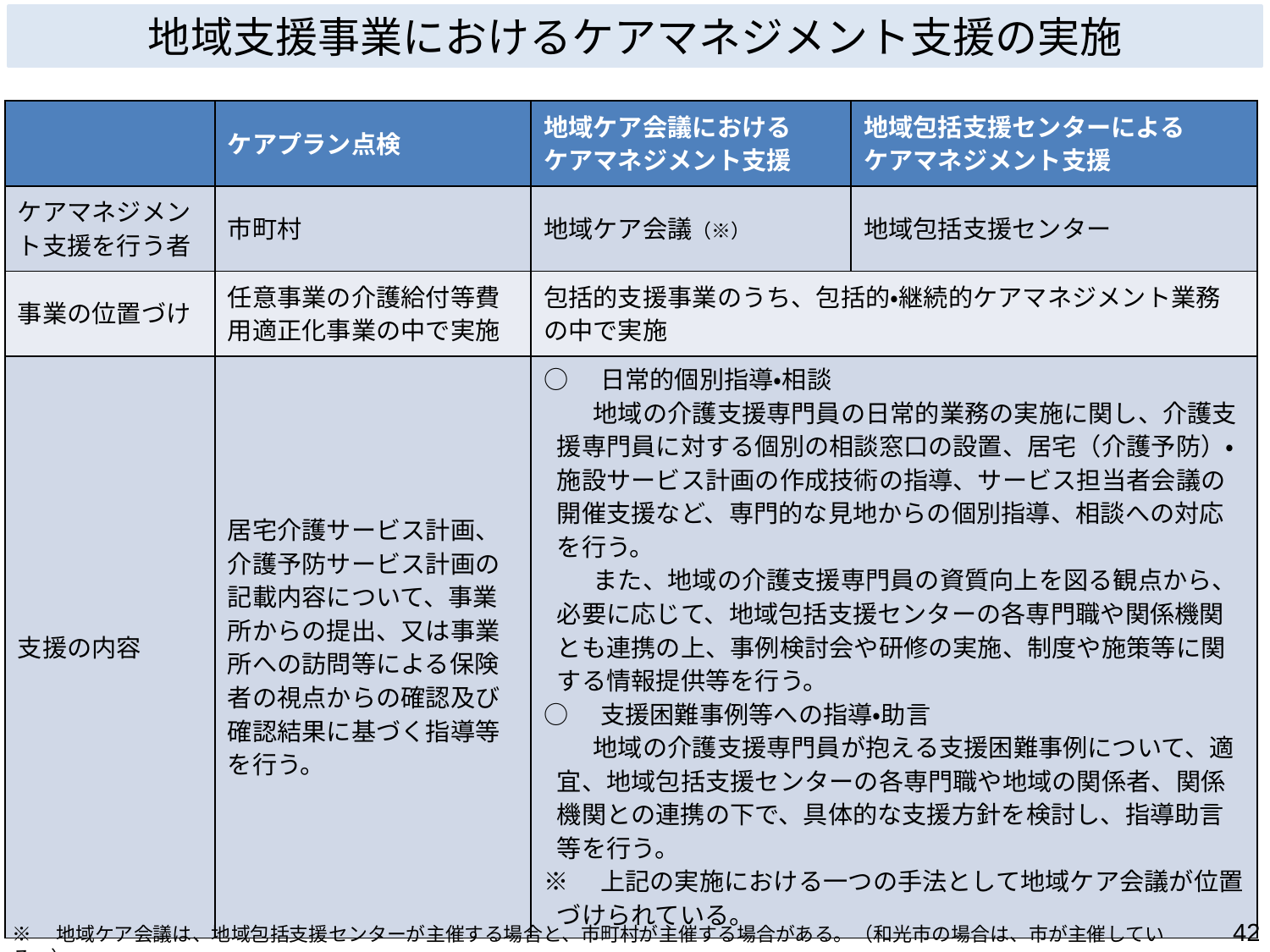

地域支援事業におけるケアマネジメント支援の実施
|  | ケアプラン点検 | 地域ケア会議における ケアマネジメント支援 | 地域包括支援センターによる ケアマネジメント支援 |
| --- | --- | --- | --- |
| ケアマネジメント支援を行う者 | 市町村 | 地域ケア会議（※） | 地域包括支援センター |
| 事業の位置づけ | 任意事業の介護給付等費用適正化事業の中で実施 | 包括的支援事業のうち、包括的・継続的ケアマネジメント業務の中で実施 |  |
| 支援の内容 | 居宅介護サービス計画、介護予防サービス計画の記載内容について、事業所からの提出、又は事業所への訪問等による保険者の視点からの確認及び確認結果に基づく指導等を行う。 | ○　日常的個別指導・相談 　　地域の介護支援専門員の日常的業務の実施に関し、介護支援専門員に対する個別の相談窓口の設置、居宅（介護予防）・施設サービス計画の作成技術の指導、サービス担当者会議の開催支援など、専門的な見地からの個別指導、相談への対応を行う。 　　また、地域の介護支援専門員の資質向上を図る観点から、必要に応じて、地域包括支援センターの各専門職や関係機関とも連携の上、事例検討会や研修の実施、制度や施策等に関する情報提供等を行う。 ○　支援困難事例等への指導・助言 　　地域の介護支援専門員が抱える支援困難事例について、適宜、地域包括支援センターの各専門職や地域の関係者、関係機関との連携の下で、具体的な支援方針を検討し、指導助言等を行う。 ※　上記の実施における一つの手法として地域ケア会議が位置づけられている。 |  |
42
※　地域ケア会議は、地域包括支援センターが主催する場合と、市町村が主催する場合がある。（和光市の場合は、市が主催している。）